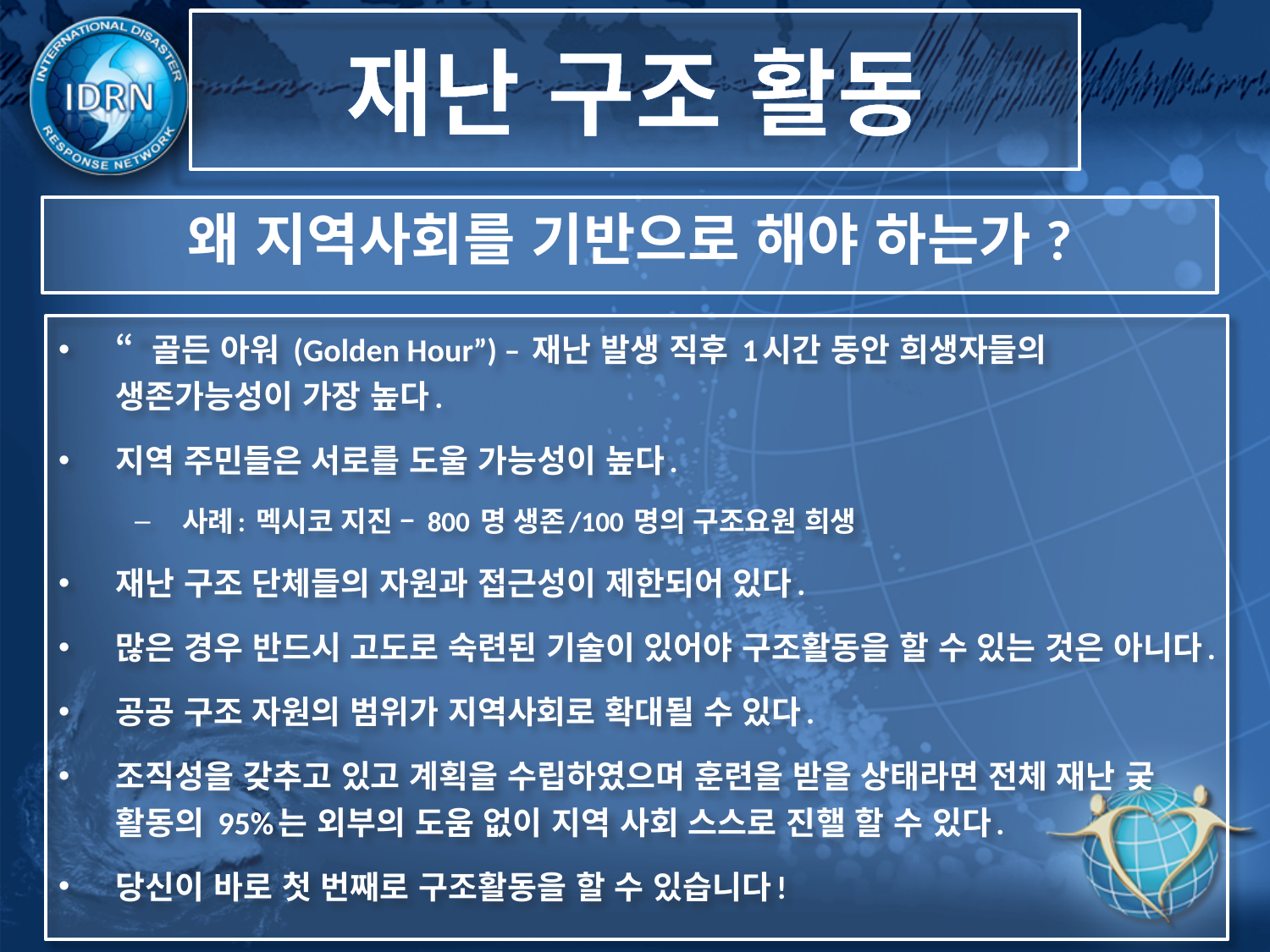

재난 구조 활동
왜 지역사회를 기반으로 해야 하는가?
“골든 아워 (Golden Hour”) – 재난 발생 직후 1시간 동안 희생자들의 생존가능성이 가장 높다.
지역 주민들은 서로를 도울 가능성이 높다.
사례: 멕시코 지진 – 800 명 생존/100 명의 구조요원 희생
재난 구조 단체들의 자원과 접근성이 제한되어 있다.
많은 경우 반드시 고도로 숙련된 기술이 있어야 구조활동을 할 수 있는 것은 아니다.
공공 구조 자원의 범위가 지역사회로 확대될 수 있다.
조직성을 갖추고 있고 계획을 수립하였으며 훈련을 받을 상태라면 전체 재난 궂 활동의 95%는 외부의 도움 없이 지역 사회 스스로 진핼 할 수 있다.
당신이 바로 첫 번째로 구조활동을 할 수 있습니다!